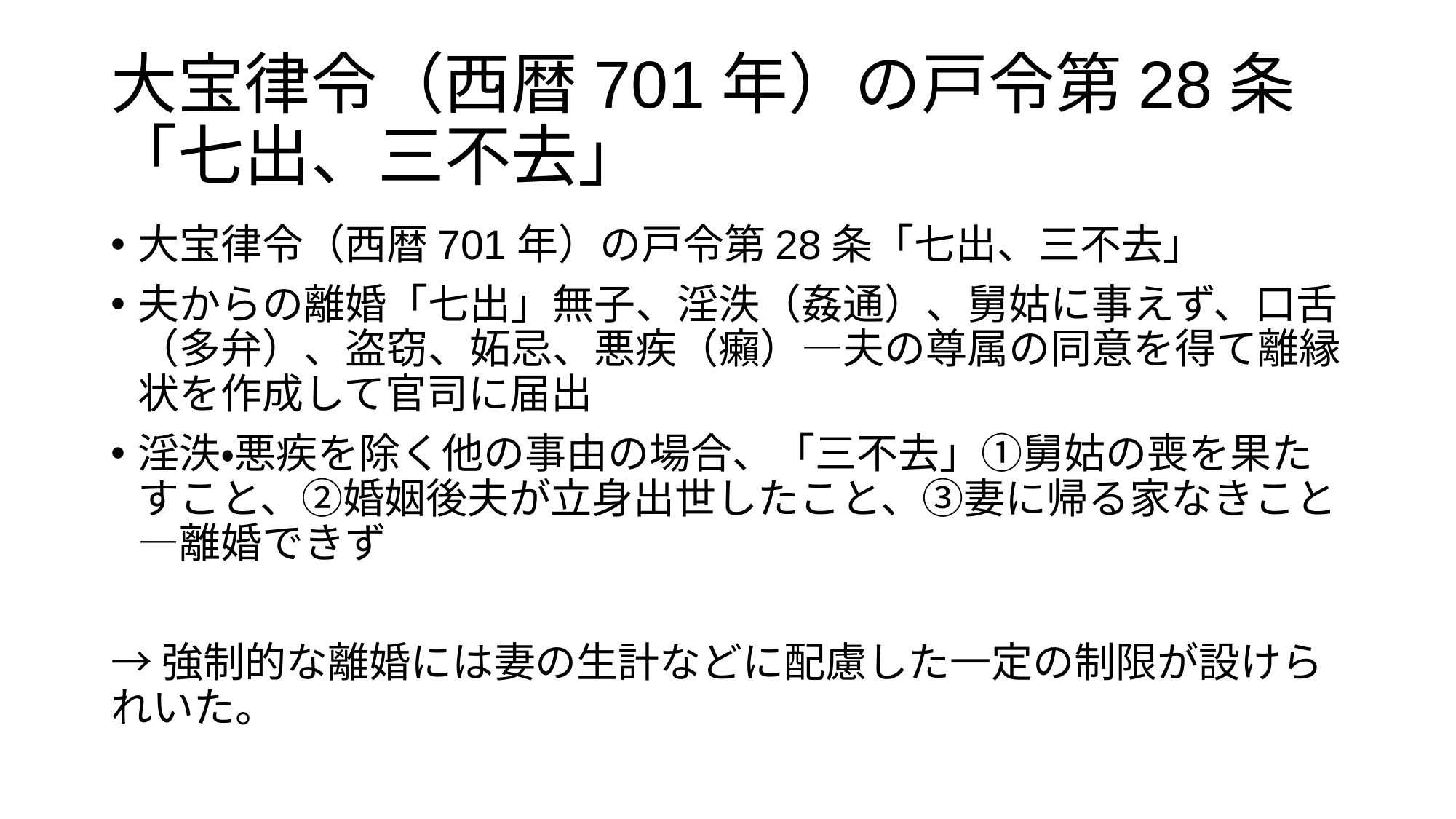

# 大宝律令（西暦701年）の戸令第28条「七出、三不去」
大宝律令（西暦701年）の戸令第28条「七出、三不去」
夫からの離婚「七出」無子、淫泆（姦通）、舅姑に事えず、口舌（多弁）、盗窃、妬忌、悪疾（癩）―夫の尊属の同意を得て離縁状を作成して官司に届出
淫泆・悪疾を除く他の事由の場合、「三不去」①舅姑の喪を果たすこと、②婚姻後夫が立身出世したこと、③妻に帰る家なきこと―離婚できず

→強制的な離婚には妻の生計などに配慮した一定の制限が設けられいた。